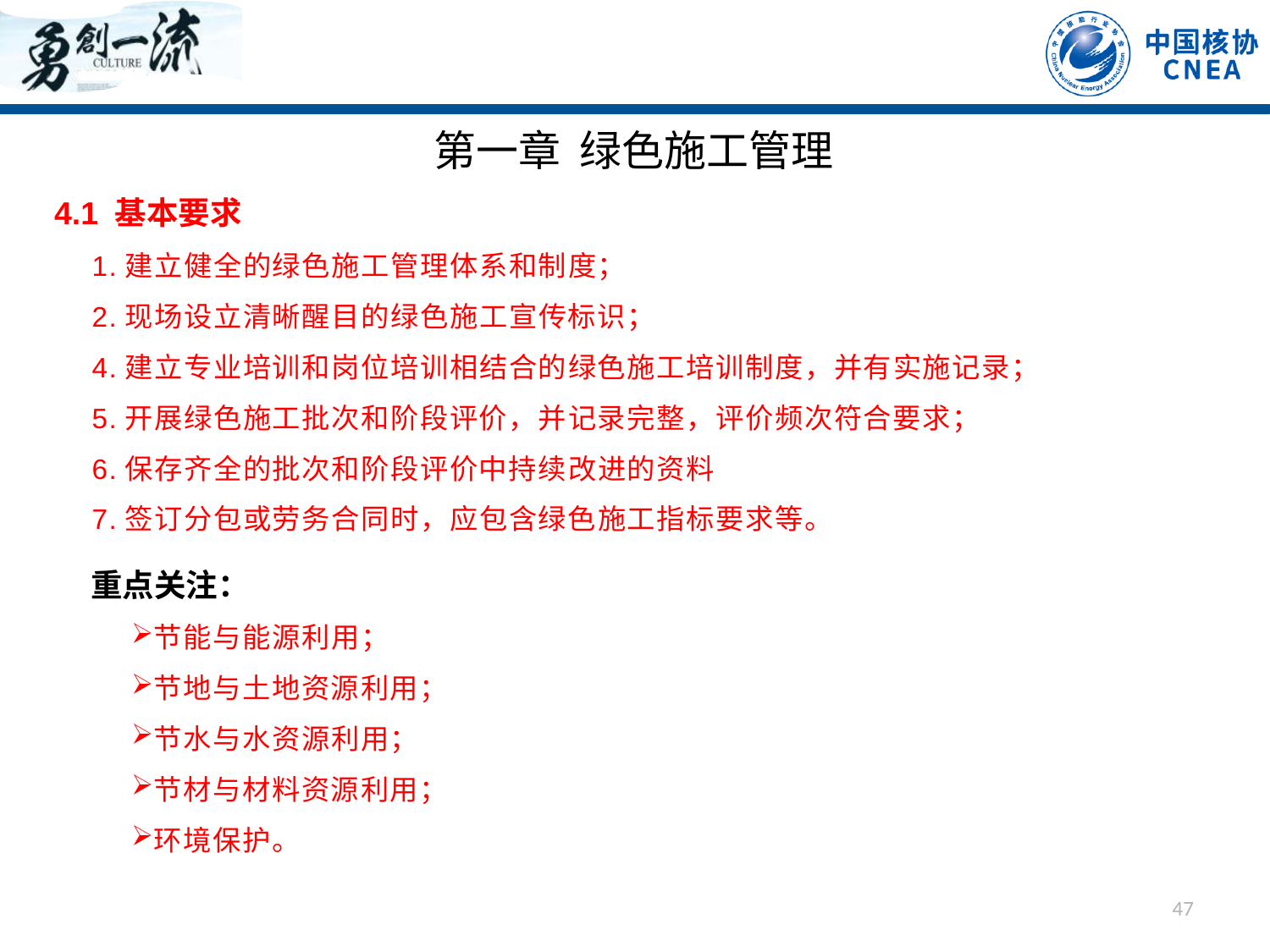

第一章  绿色施工管理
4.1 基本要求
1.建立健全的绿色施工管理体系和制度；
2.现场设立清晰醒目的绿色施工宣传标识；
4.建立专业培训和岗位培训相结合的绿色施工培训制度，并有实施记录；
5.开展绿色施工批次和阶段评价，并记录完整，评价频次符合要求；
6.保存齐全的批次和阶段评价中持续改进的资料
7.签订分包或劳务合同时，应包含绿色施工指标要求等。
    重点关注：
节能与能源利用；
节地与土地资源利用；
节水与水资源利用；
节材与材料资源利用；
环境保护。
47